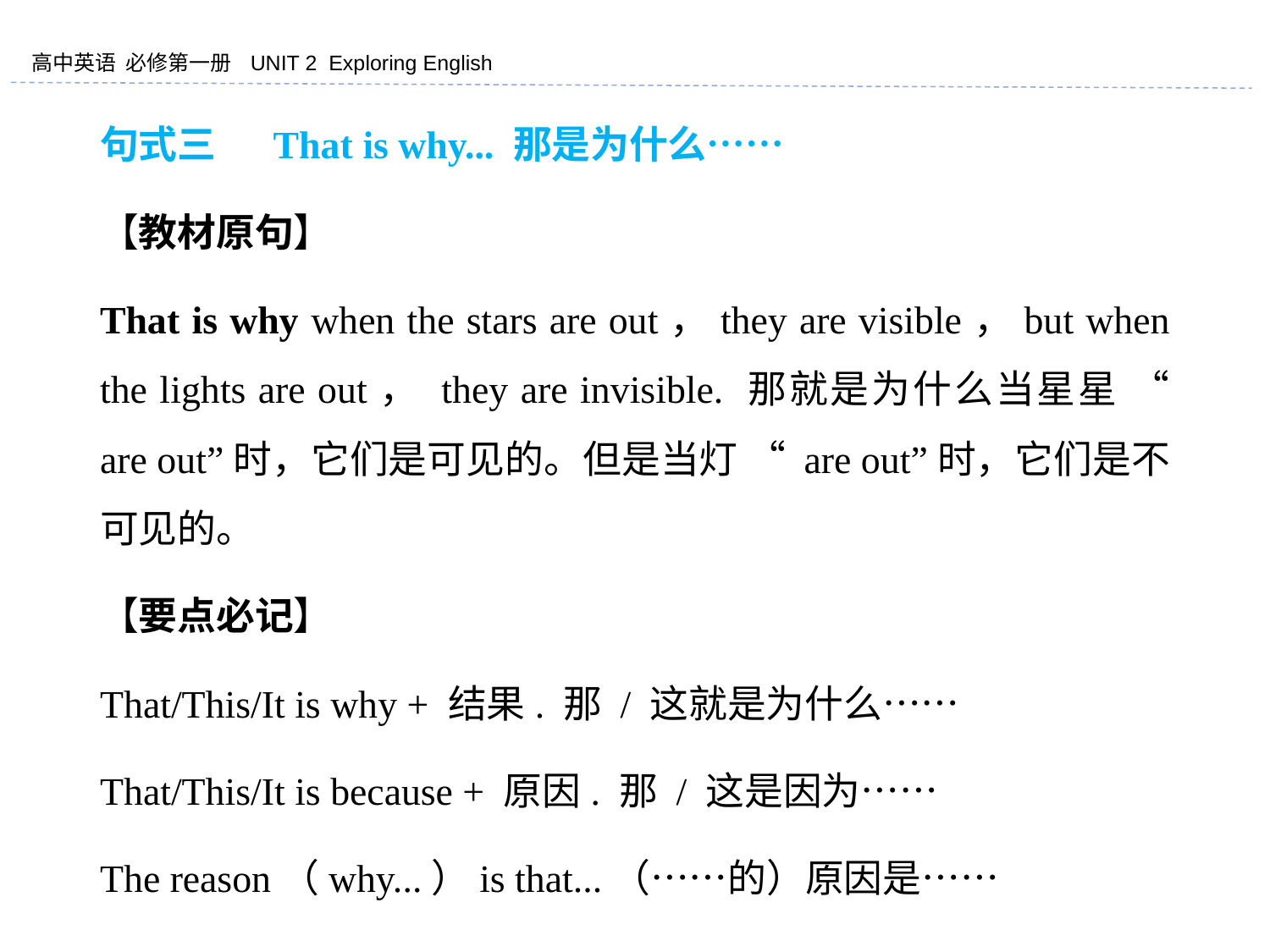

句式三 　That is why... 那是为什么……
【教材原句】
That is why when the stars are out，they are visible，but when the lights are out， they are invisible. 那就是为什么当星星 “ are out”时，它们是可见的。但是当灯 “ are out”时，它们是不可见的。
【要点必记】
That/This/It is why + 结果. 那 / 这就是为什么……
That/This/It is because + 原因. 那 / 这是因为……
The reason（why...）is that...（……的）原因是……